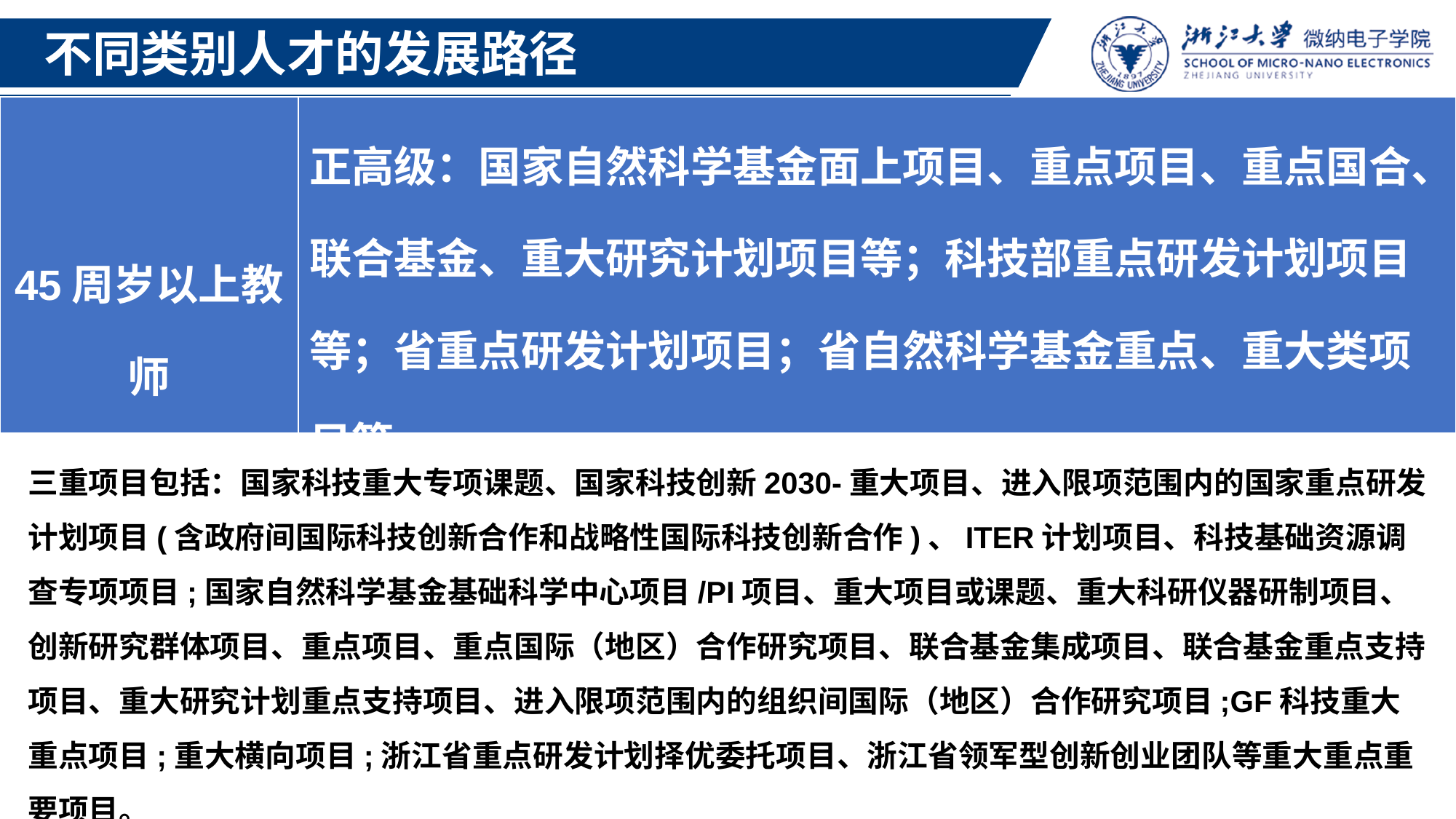

不同类别人才的发展路径
| 45周岁以上教师 | 正高级：国家自然科学基金面上项目、重点项目、重点国合、联合基金、重大研究计划项目等；科技部重点研发计划项目等；省重点研发计划项目；省自然科学基金重点、重大类项目等 |
| --- | --- |
三重项目包括：国家科技重大专项课题、国家科技创新2030-重大项目、进入限项范围内的国家重点研发计划项目(含政府间国际科技创新合作和战略性国际科技创新合作)、ITER计划项目、科技基础资源调查专项项目;国家自然科学基金基础科学中心项目/PI项目、重大项目或课题、重大科研仪器研制项目、创新研究群体项目、重点项目、重点国际（地区）合作研究项目、联合基金集成项目、联合基金重点支持项目、重大研究计划重点支持项目、进入限项范围内的组织间国际（地区）合作研究项目;GF科技重大重点项目;重大横向项目;浙江省重点研发计划择优委托项目、浙江省领军型创新创业团队等重大重点重要项目。